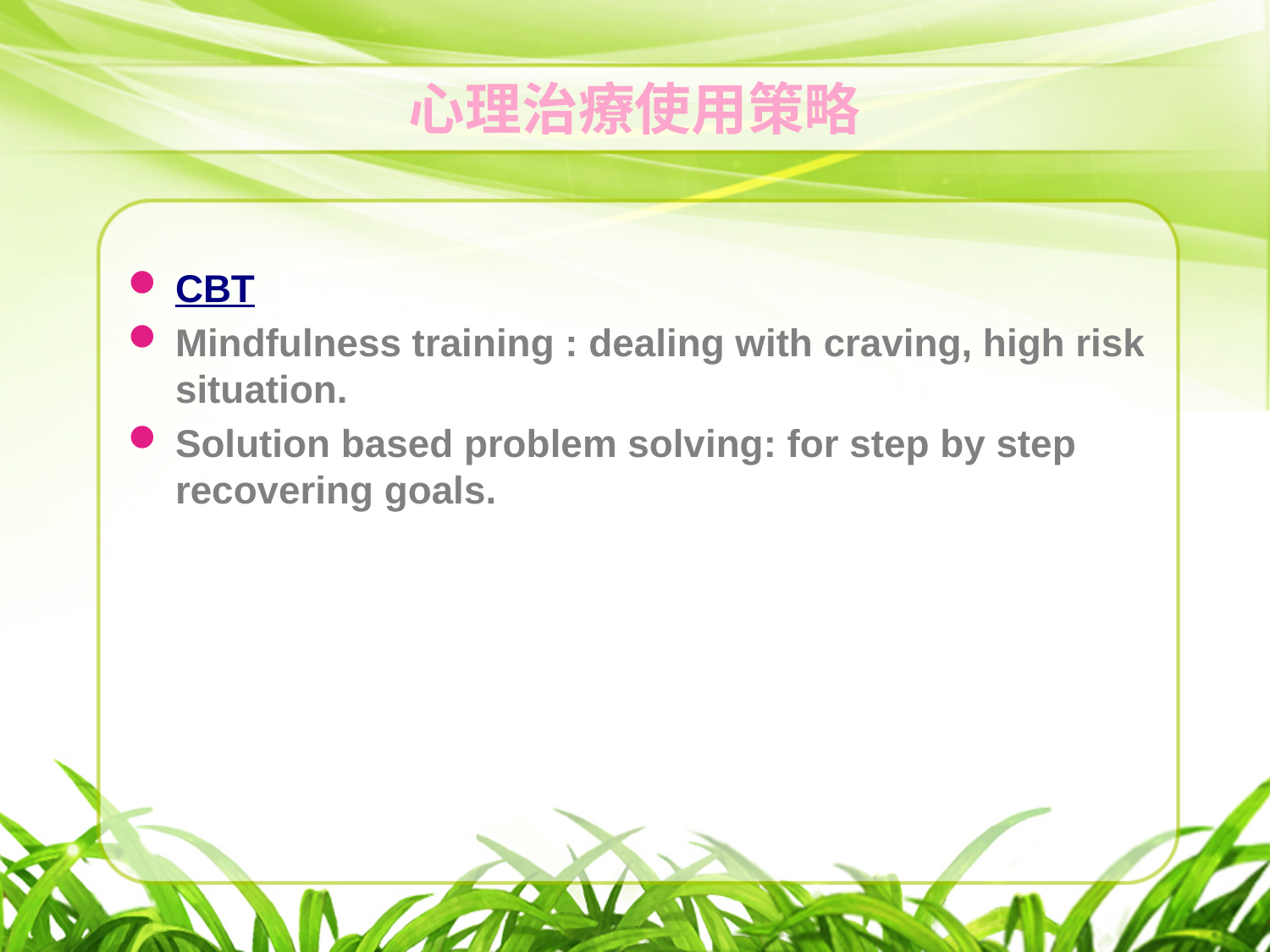

# 心理治療使用策略
CBT
Mindfulness training : dealing with craving, high risk situation.
Solution based problem solving: for step by step recovering goals.